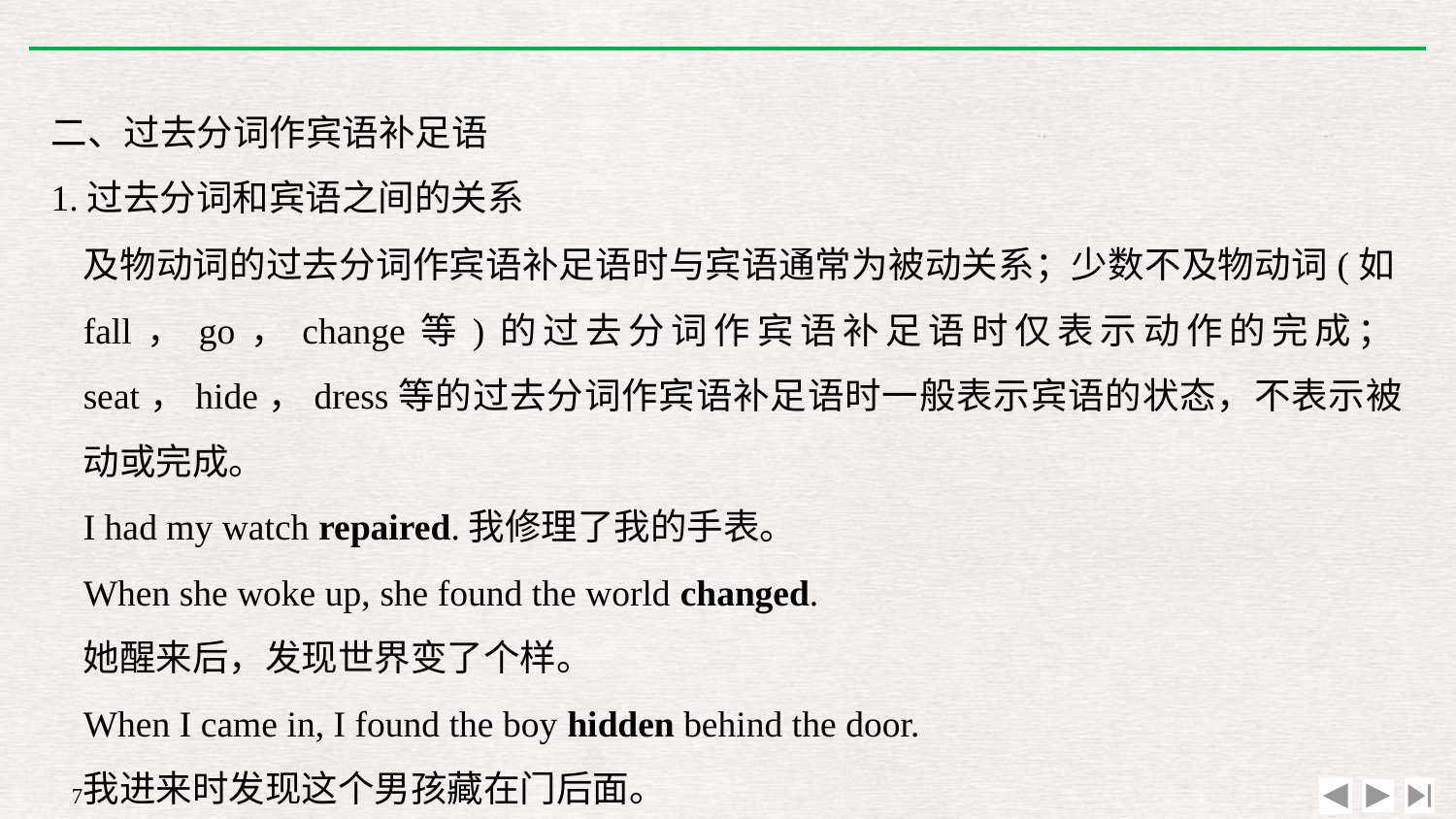

二、过去分词作宾语补足语
1.过去分词和宾语之间的关系
及物动词的过去分词作宾语补足语时与宾语通常为被动关系；少数不及物动词(如fall，go，change等)的过去分词作宾语补足语时仅表示动作的完成；seat，hide，dress等的过去分词作宾语补足语时一般表示宾语的状态，不表示被动或完成。
I had my watch repaired.我修理了我的手表。
When she woke up, she found the world changed.
她醒来后，发现世界变了个样。
When I came in, I found the boy hidden behind the door.
我进来时发现这个男孩藏在门后面。